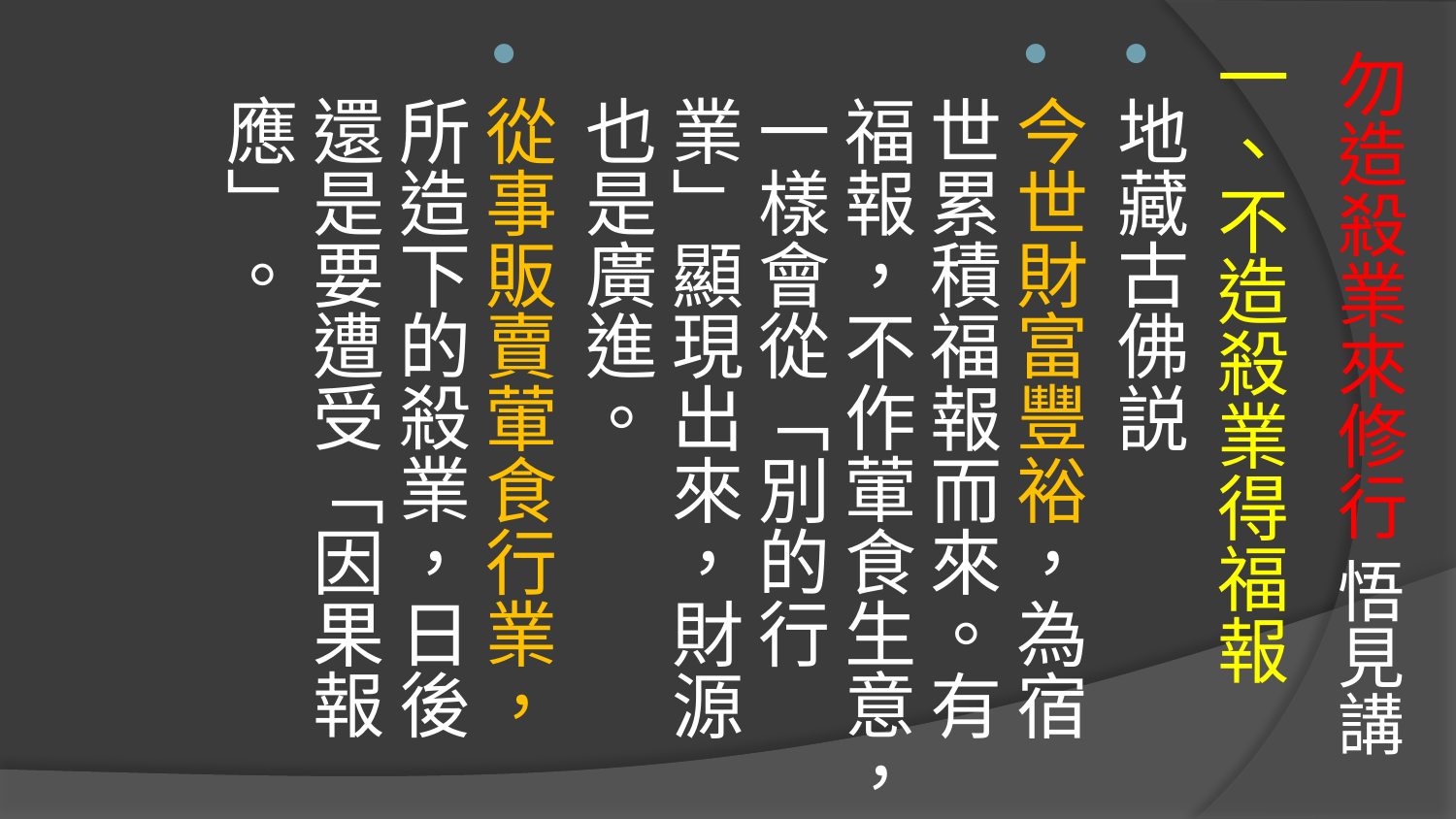

# 勿造殺業來修行 悟見講
一、不造殺業得福報
地藏古佛説
今世財富豐裕，為宿世累積福報而來。有福報，不作葷食生意，一樣會從「別的行業」顯現出來，財源也是廣進。
從事販賣葷食行業，所造下的殺業，日後還是要遭受「因果報應」。